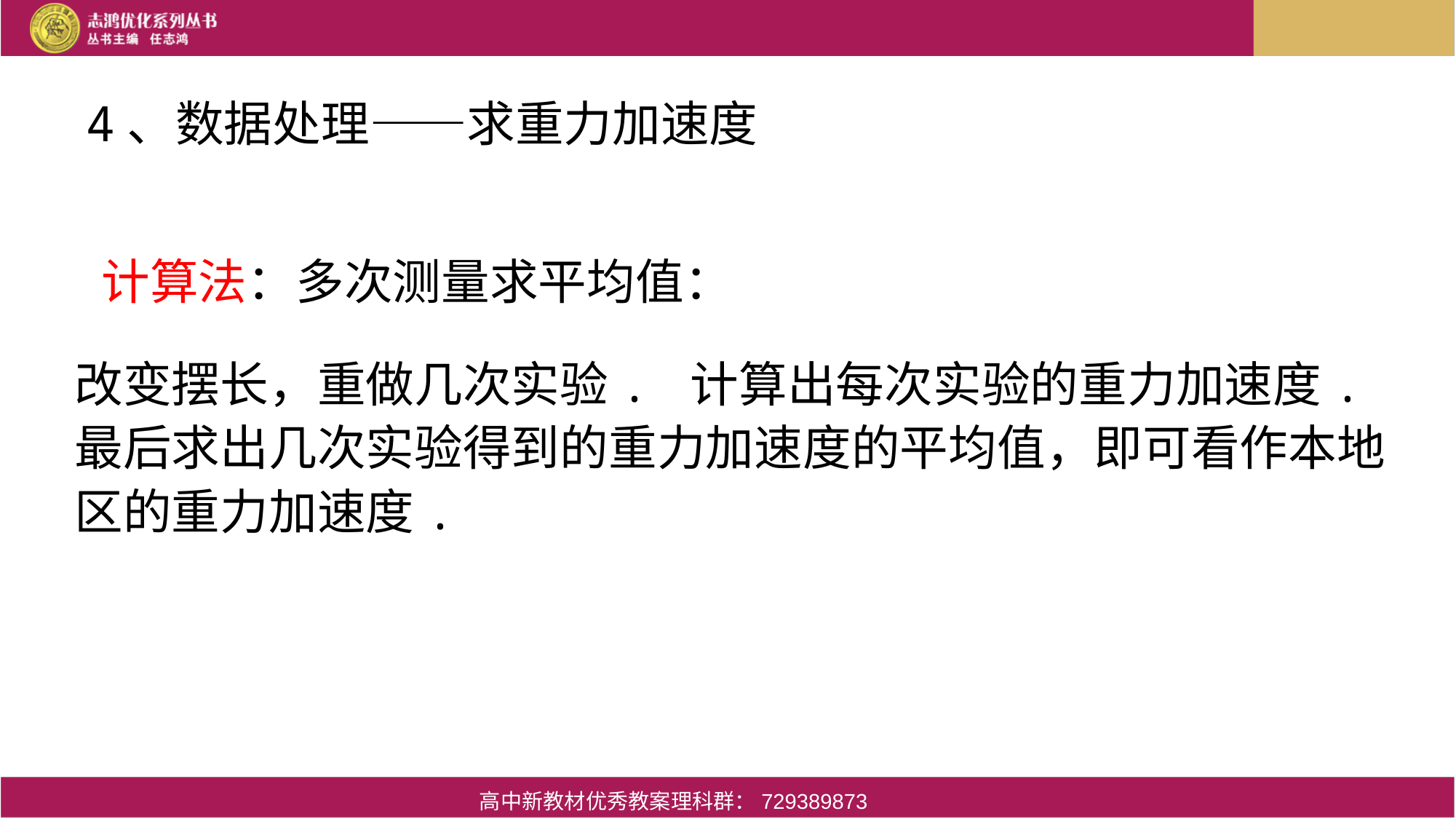

4、数据处理——求重力加速度
计算法：多次测量求平均值：
改变摆长，重做几次实验. 计算出每次实验的重力加速度.最后求出几次实验得到的重力加速度的平均值，即可看作本地区的重力加速度.